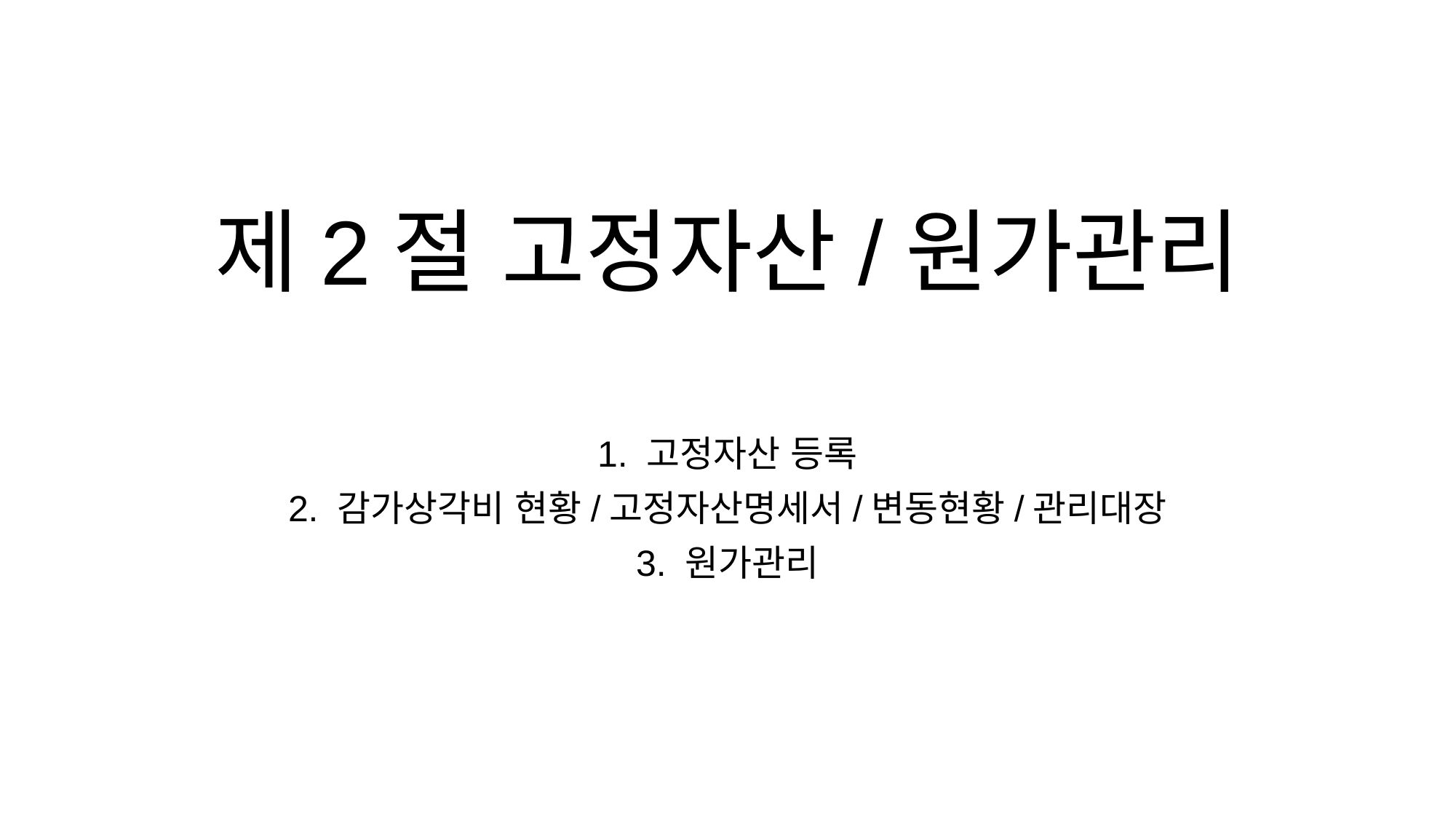

# 제2절 고정자산/원가관리
1. 고정자산 등록
2. 감가상각비 현황/고정자산명세서/변동현황/관리대장
3. 원가관리